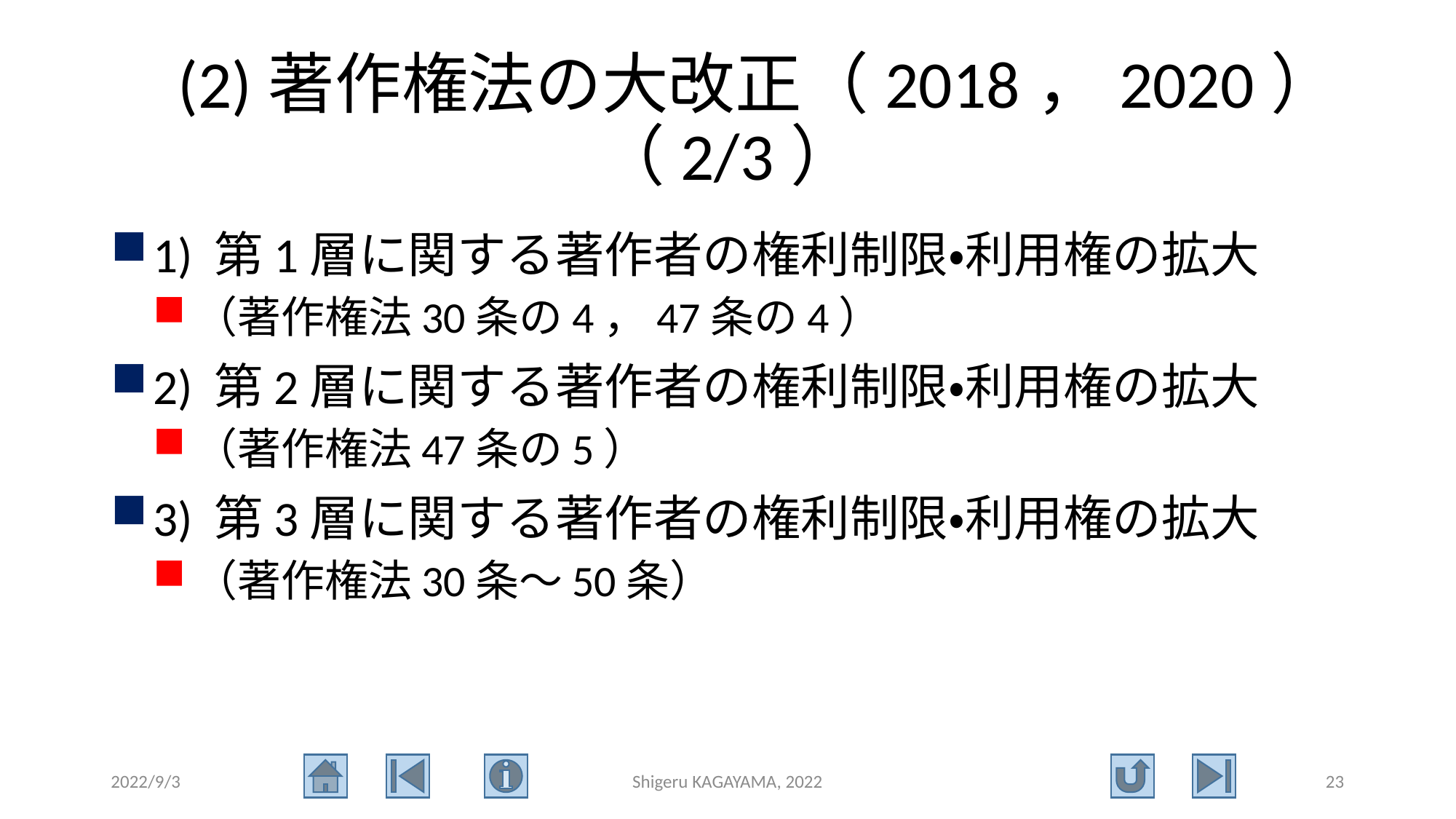

# (2)著作権法の大改正（2018，2020） （2/3）
1) 第1層に関する著作者の権利制限・利用権の拡大
（著作権法30条の4，47条の4）
2) 第2層に関する著作者の権利制限・利用権の拡大
（著作権法47条の5）
3) 第3層に関する著作者の権利制限・利用権の拡大
（著作権法30条～50条）
2022/9/3
Shigeru KAGAYAMA, 2022
23